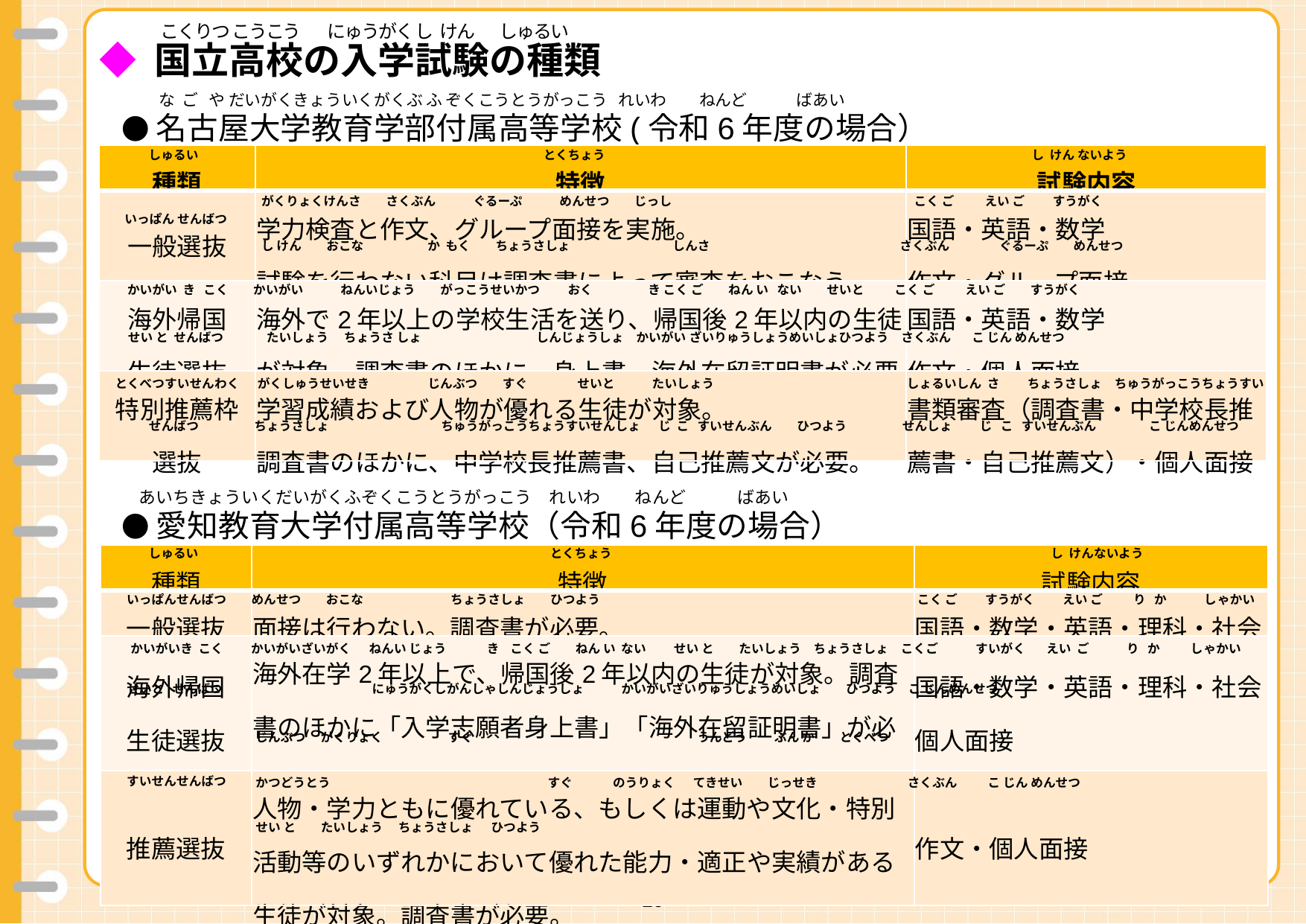

・名古屋大学教育学部付属高等学校
   こくりつ こうこう   　 にゅうがく し   けん          しゅるい
◆ 国立高校の入学試験の種類
  な  ご   や だいがくきょういくがくぶ ふ ぞくこうとうがっこう   れいわ　　ねんど　　　ばあい
●名古屋大学教育学部付属高等学校(令和6年度の場合）
　　　 しゅるい　　　　　　　　　　　　　　　　　　　　　　　   　　　　とくちょう　　　　　　　　　　　　　　　　　　　　　　　　　　　　　　　　　 　し  けん ないよう
| 種類 | 特徴 | 試験内容 |
| --- | --- | --- |
| 一般選抜 | 学力検査と作文、グループ面接を実施。 試験を行わない科目は調査書によって審査をおこなう。 | 国語・英語・数学 作文・グループ面接 |
| 海外帰国 生徒選抜 | 海外で2年以上の学校生活を送り、帰国後2年以内の生徒が対象。調査書のほかに、身上書、海外在留証明書が必要 | 国語・英語・数学 作文・個人面接 |
| 特別推薦枠 選抜 | 学習成績および人物が優れる生徒が対象。 調査書のほかに、中学校長推薦書、自己推薦文が必要。 | 書類審査（調査書・中学校長推薦書・自己推薦文）・個人面接 |
 がくりょくけんさ　　さくぶん　　　ぐるーぷ　　　めんせつ　　じっし　　　　　　　　　　　　　　　　　　　  こく ご　　  えい ご　 　すうがく
いっぱん せんばつ
 し けん　　おこな　　     　　か  もく　　ちょうさしょ　 　　　　　　　しんさ　　　　　　　　　　　　　　　 さくぶん　　　　ぐるーぷ　　めんせつ
 かいがい  き   こく　　かいがい　　　ねんいじょう　　がっこうせいかつ　 　おく　　　  　き こく ご　　ねん い   ない　　せいと　　  こく ご　  　えい ご　　すうがく
せい と  せんばつ　　　  たいしょう　 ちょうさ しょ　　　　　　　 　　しんじょうしょ　かいがい ざいりゅうしょうめいしょひつよう　さくぶん　   こ じん めんせつ
とくべつすいせんわく　  がくしゅうせいせき　　　   　じんぶつ　　すぐ　　　　せいと　　　たいしょう　　　　　　　　　　　　 　　　 しょるいしん  さ　　 ちょうさしょ　ちゅうがっこうちょうすい
　  せんばつ　　　　  ちょうさしょ　　　　　　　　　ちゅうがっこうちょうすいせんしょ　  じ  こ   すいせんぶん　　ひつよう　　　　  せんしょ　 　じ   こ   すいせんぶん　　　　 こ じんめんせつ
あいちきょういくだいがくふぞくこうとうがっこう　れいわ　　ねんど　　　ばあい
●愛知教育大学付属高等学校（令和6年度の場合）
　　　しゅるい　　　　　　　　　　　　　　　　　　　　　　　　　　　　 とくちょう　　　　　　　　　　　　　　　　　　　　　　　　　　　　　　　　　　　 し  けんないよう
| 種類 | 特徴 | 試験内容 |
| --- | --- | --- |
| 一般選抜 | 面接は行わない。調査書が必要。 | 国語・数学・英語・理科・社会 |
| 海外帰国 生徒選抜 | 海外在学2年以上で、帰国後2年以内の生徒が対象。調査書のほかに「入学志願者身上書」「海外在留証明書」が必要。 | 国語・数学・英語・理科・社会 個人面接 |
| 推薦選抜 | 人物・学力ともに優れている、もしくは運動や文化・特別活動等のいずれかにおいて優れた能力・適正や実績がある生徒が対象。調査書が必要。 | 作文・個人面接 |
いっぱんせんばつ　　めんせつ　　おこな　　　　　　　ちょうさしょ　　ひつよう　　　　　　　　　　　　　　　　　　　　　　　　　  こく ご　　 すうがく　 　えい ご　　  り   か　　　しゃかい
 かいがいき  こく　　 かいがいざいがく　  ねんい じょう　　 　き    こく ご　　ねん い  ない　　 せい と　　たいしょう　ちょうさしょ　こくご　　　すいがく　   えい  ご　　　り   か　  　しゃかい
せいと   せんばつ　　　　　　　　　　　　にゅうがくしがんしゃしんじょうしょ　　　かいがいざいりゅうしょうめいしょ　　ひつよう　こ じんめんせつ
じんぶつ　 がくりょく　 　　　　すぐ　　　　　　　　　　　　　　　　　　うんどう　　 ぶん か　　とくべつ
すいせんせんばつ
かつどうとう　　　　　　　　　　　　  　　　　　すぐ　　　 のうりょく　  てきせい　　じっせき　　　　　　 　さくぶん  　　こ じん めんせつ
せい と　　たいしょう　 ちょうさしょ  　ひつよう
- 26 -